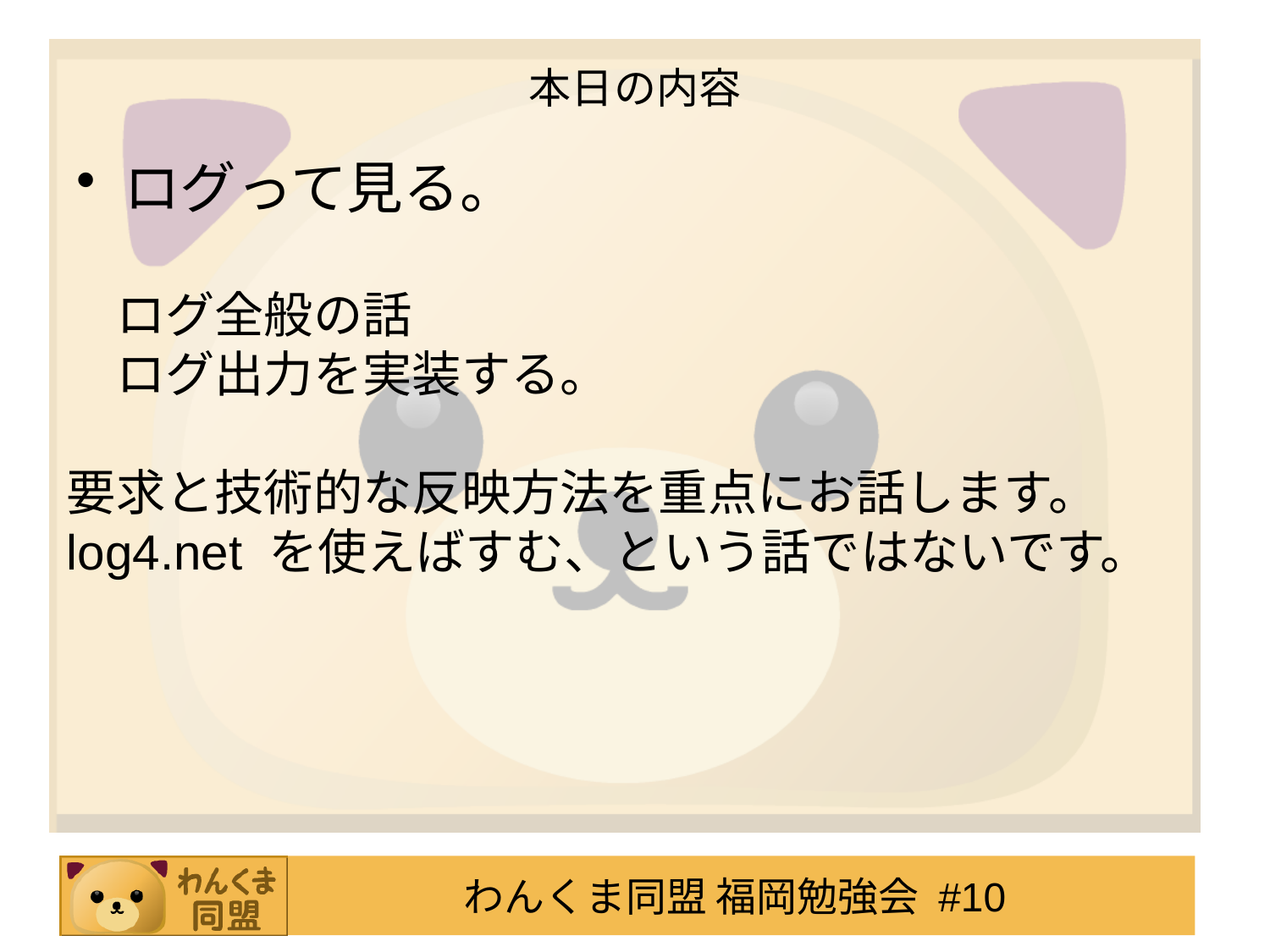

# 本日の内容
ログって見る。
　ログ全般の話
　ログ出力を実装する。

要求と技術的な反映方法を重点にお話します。
log4.net を使えばすむ、という話ではないです。